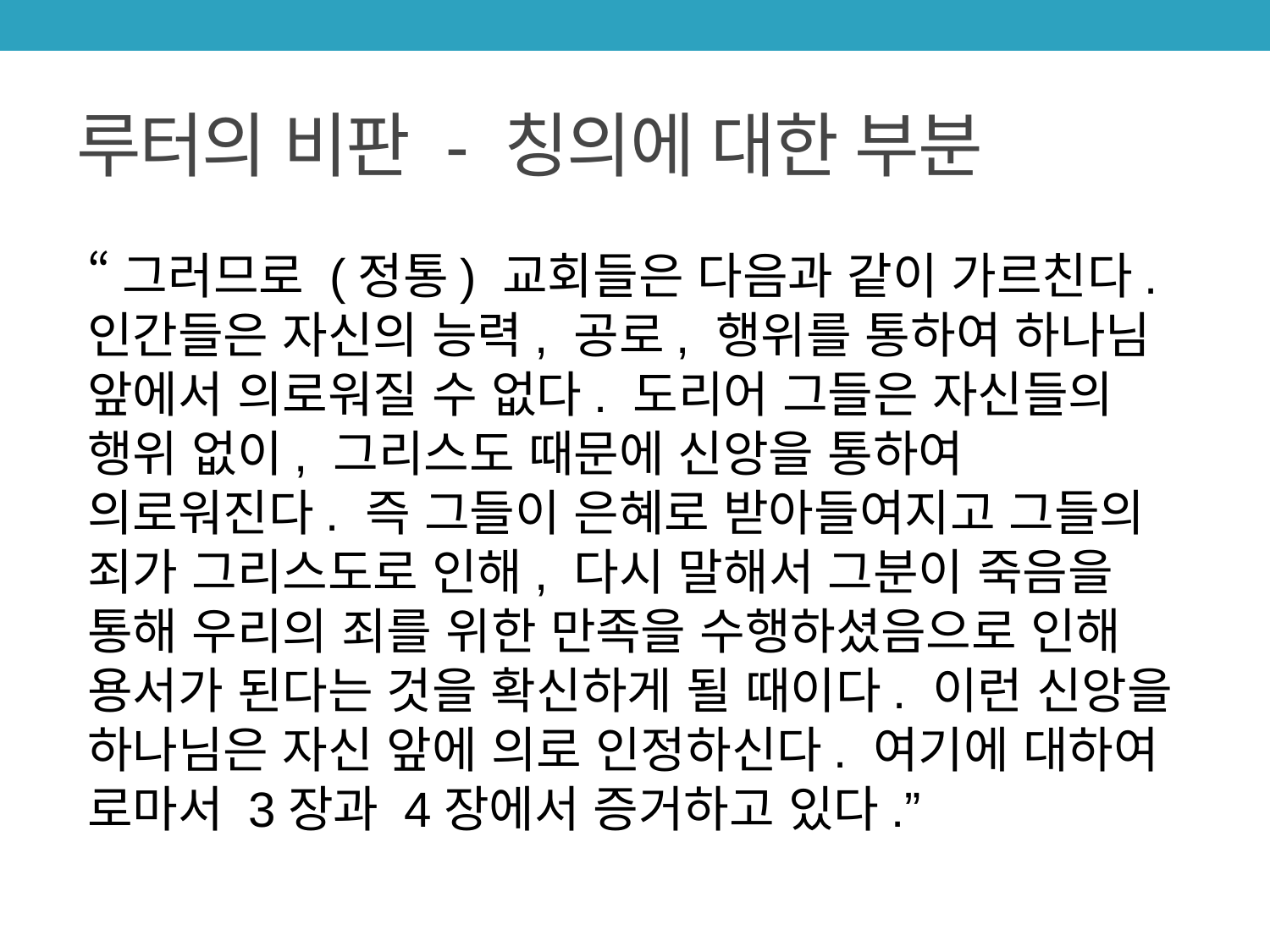

# 루터의 비판 - 칭의에 대한 부분
“그러므로 (정통) 교회들은 다음과 같이 가르친다. 인간들은 자신의 능력, 공로, 행위를 통하여 하나님 앞에서 의로워질 수 없다. 도리어 그들은 자신들의 행위 없이, 그리스도 때문에 신앙을 통하여 의로워진다. 즉 그들이 은혜로 받아들여지고 그들의 죄가 그리스도로 인해, 다시 말해서 그분이 죽음을 통해 우리의 죄를 위한 만족을 수행하셨음으로 인해 용서가 된다는 것을 확신하게 될 때이다. 이런 신앙을 하나님은 자신 앞에 의로 인정하신다. 여기에 대하여 로마서 3장과 4장에서 증거하고 있다.”